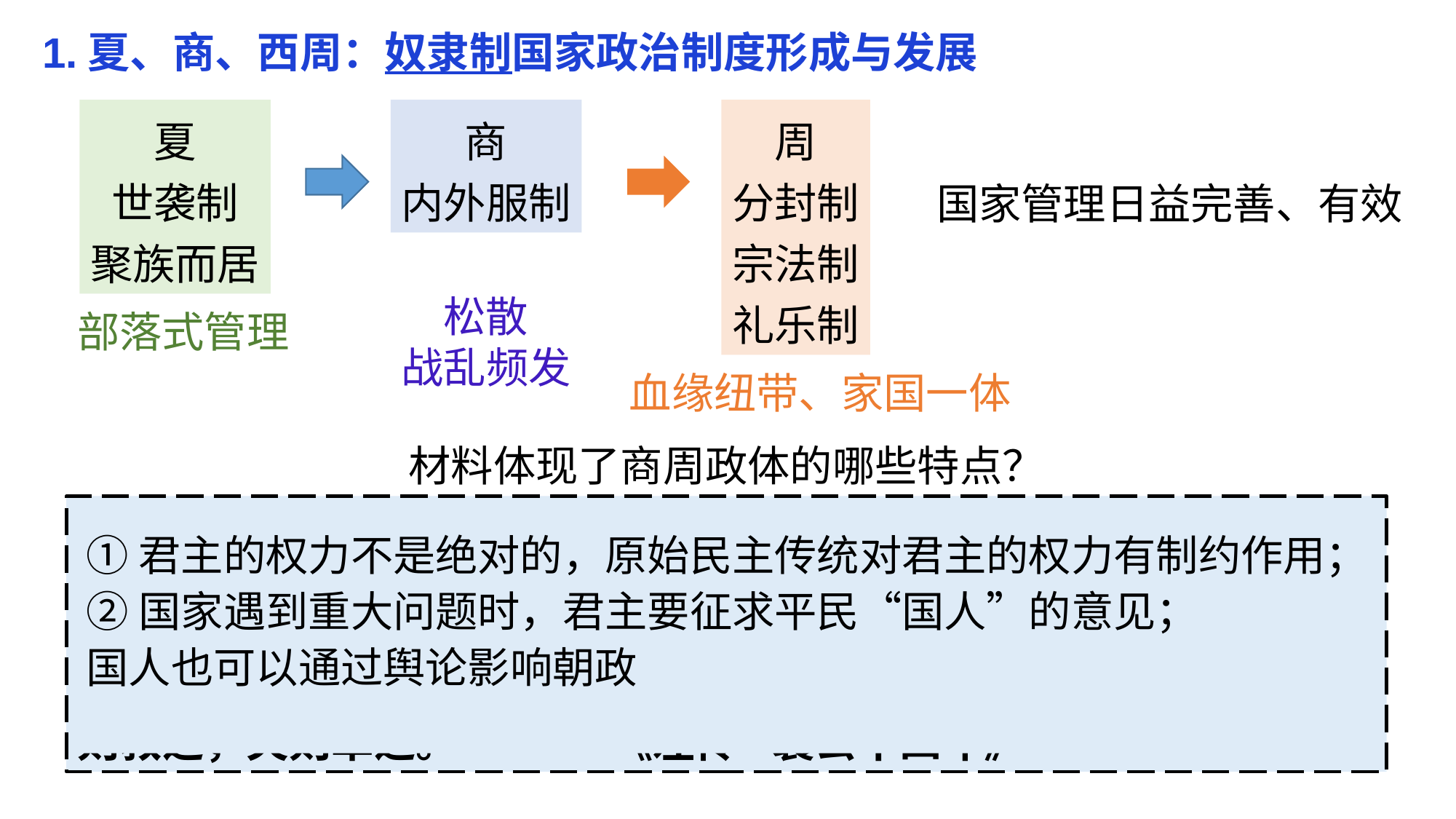

1.夏、商、西周：奴隶制国家政治制度形成与发展
夏
世袭制
聚族而居
商
内外服制
周
分封制
宗法制
礼乐制

国家管理日益完善、有效
松散
战乱频发
部落式管理
血缘纽带、家国一体
材料体现了商周政体的哪些特点？
厉王虐，国人谤王。                    ——《国语·周语》
防民之口，甚于防川。                ——《国语·周语上》
是故天子有公，诸侯有卿……以相辅佐也。善则赏之，过则匡之，患则救之，失则革之。       ——《左传·襄公十四年》
①君主的权力不是绝对的，原始民主传统对君主的权力有制约作用；
②国家遇到重大问题时，君主要征求平民“国人”的意见；
国人也可以通过舆论影响朝政